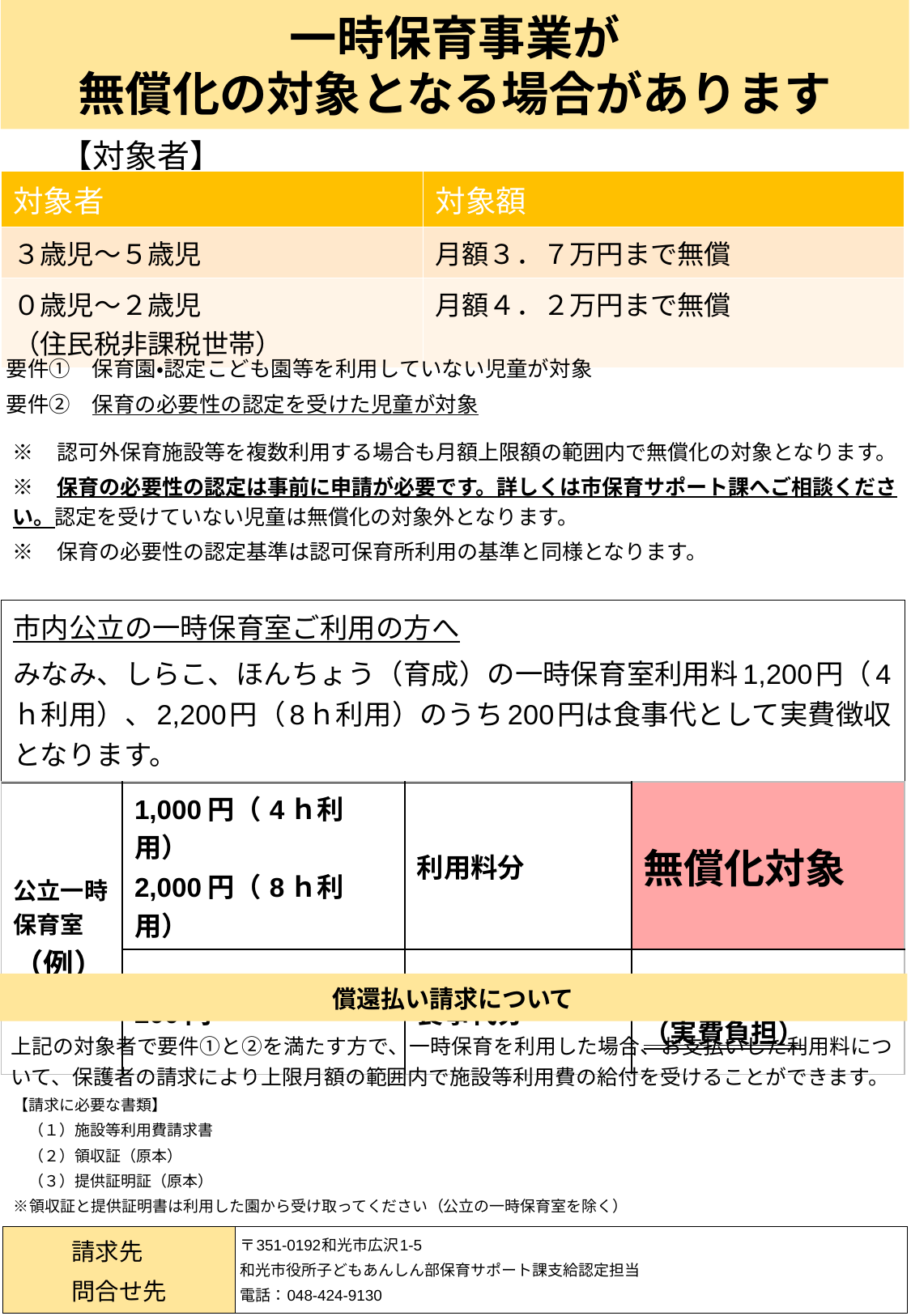

# 一時保育事業が
無償化の対象となる場合があります
【対象者】
| 対象者 | 対象額 |
| --- | --- |
| ３歳児～５歳児 | 月額３．７万円まで無償 |
| ０歳児～２歳児 （住民税非課税世帯） | 月額４．２万円まで無償 |
要件①　保育園・認定こども園等を利用していない児童が対象
要件②　保育の必要性の認定を受けた児童が対象
※　認可外保育施設等を複数利用する場合も月額上限額の範囲内で無償化の対象となります。
※　保育の必要性の認定は事前に申請が必要です。詳しくは市保育サポート課へご相談ください。認定を受けていない児童は無償化の対象外となります。
※　保育の必要性の認定基準は認可保育所利用の基準と同様となります。
市内公立の一時保育室ご利用の方へ
みなみ、しらこ、ほんちょう（育成）の一時保育室利用料1,200円（4ｈ利用）、2,200円（8ｈ利用）のうち200円は食事代として実費徴収となります。
| 公立一時保育室 （例） | 1,000円（4ｈ利用） 2,000円（8ｈ利用） | 利用料分 | 無償化対象 |
| --- | --- | --- | --- |
|  | 200円 | 食事代分 | 無償化対象外 （実費負担） |
償還払い請求について
上記の対象者で要件①と②を満たす方で、一時保育を利用した場合、お支払いした利用料について、保護者の請求により上限月額の範囲内で施設等利用費の給付を受けることができます。
【請求に必要な書類】
　（１）施設等利用費請求書
　（２）領収証（原本）
　（３）提供証明証（原本）
※領収証と提供証明書は利用した園から受け取ってください（公立の一時保育室を除く）
請求先
問合せ先
〒351-0192和光市広沢1-5
和光市役所子どもあんしん部保育サポート課支給認定担当
電話：048-424-9130